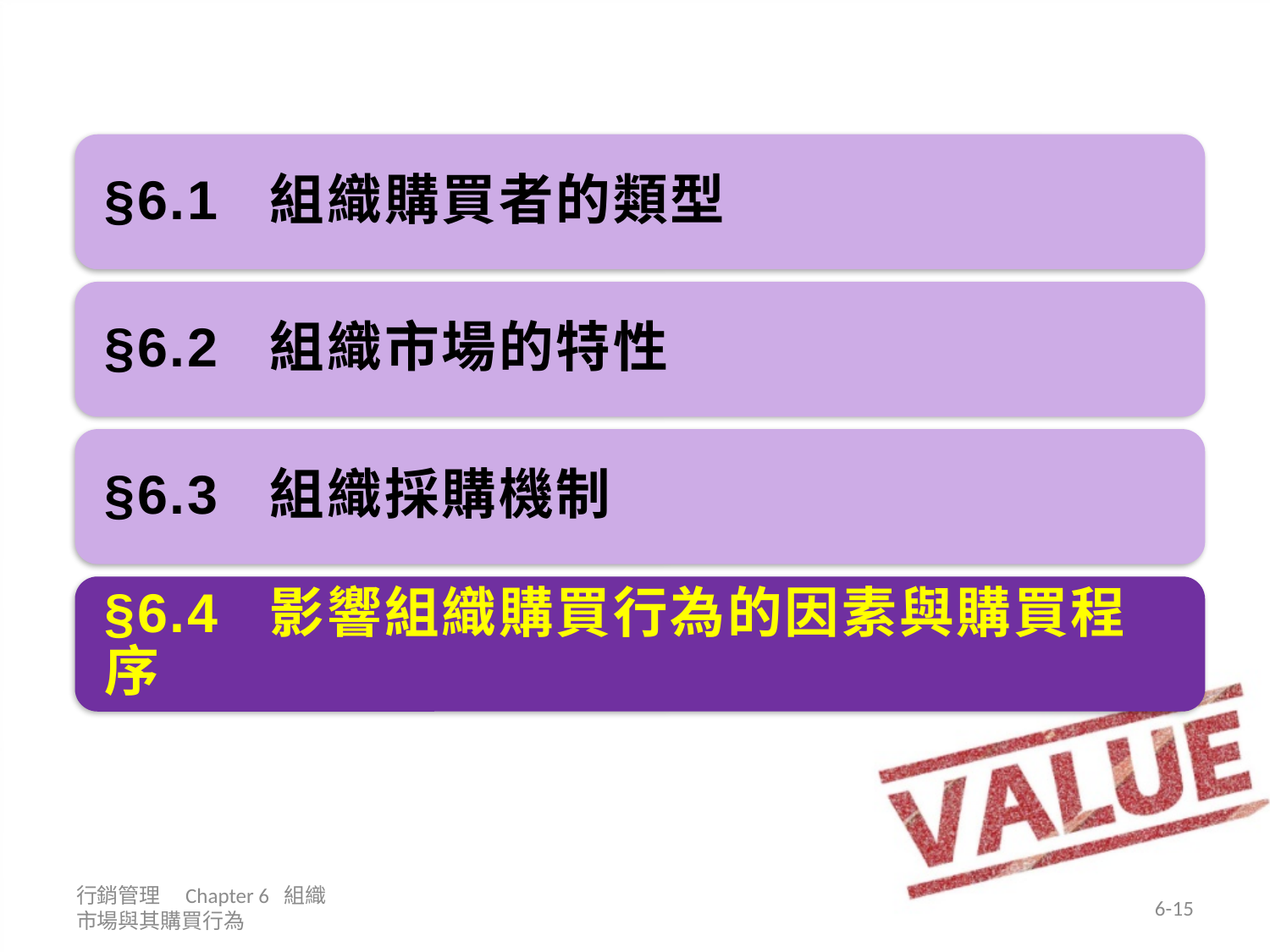

§6.1  組織購買者的類型
§6.2  組織市場的特性
§6.3  組織採購機制
§6.4  影響組織購買行為的因素與購買程序
行銷管理   Chapter 6  組織市場與其購買行為
6-15